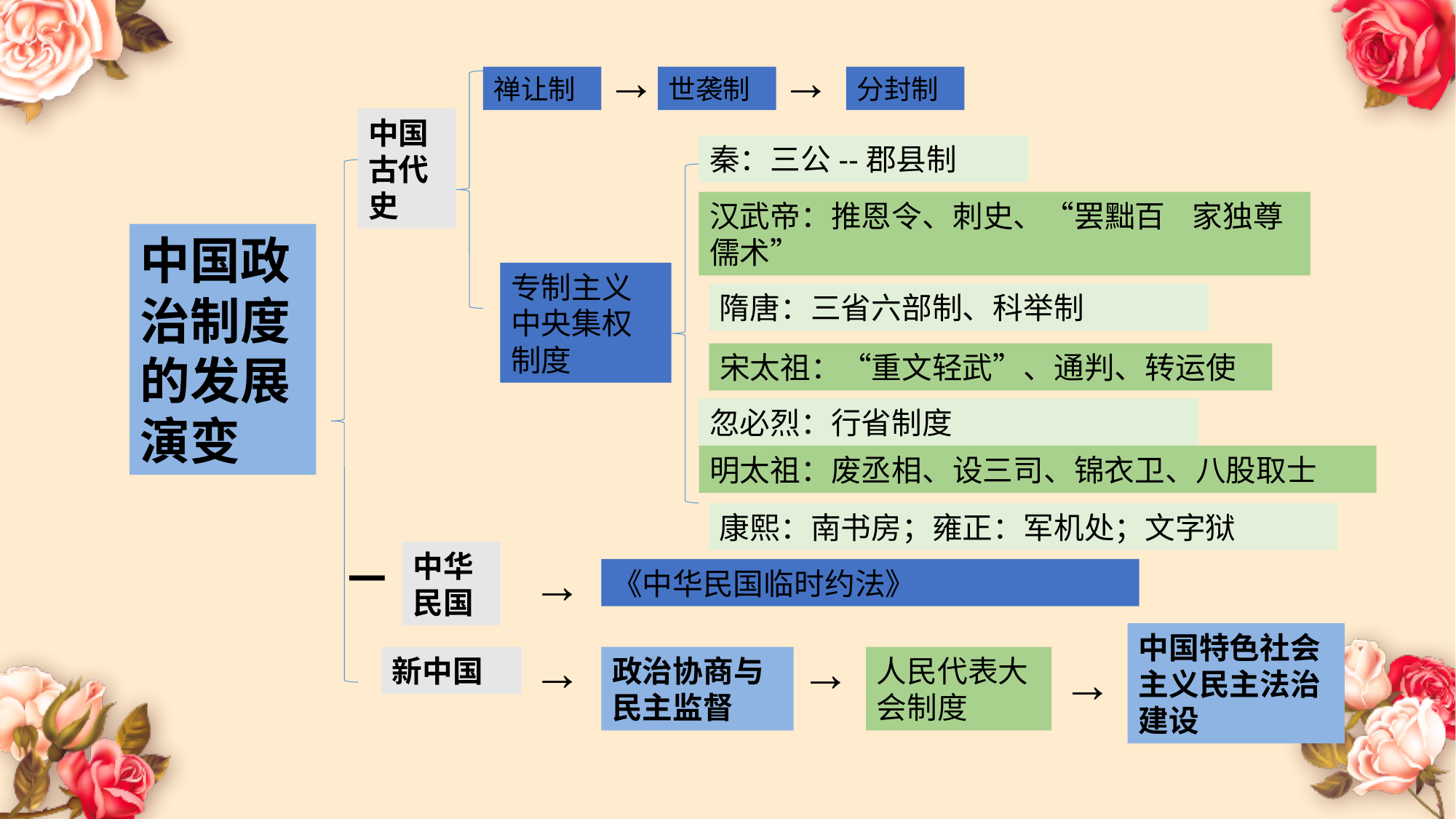

→
→
禅让制
世袭制
分封制

中国古代史
秦：三公--郡县制

汉武帝：推恩令、刺史、“罢黜百    家独尊儒术”
中国政治制度的发展演变
专制主义中央集权制度
隋唐：三省六部制、科举制
宋太祖：“重文轻武”、通判、转运使
忽必烈：行省制度
明太祖：废丞相、设三司、锦衣卫、八股取士
康熙：南书房；雍正：军机处；文字狱
－
中华民国
→
《中华民国临时约法》
中国特色社会主义民主法治建设
→
→
→
新中国
政治协商与民主监督
人民代表大会制度